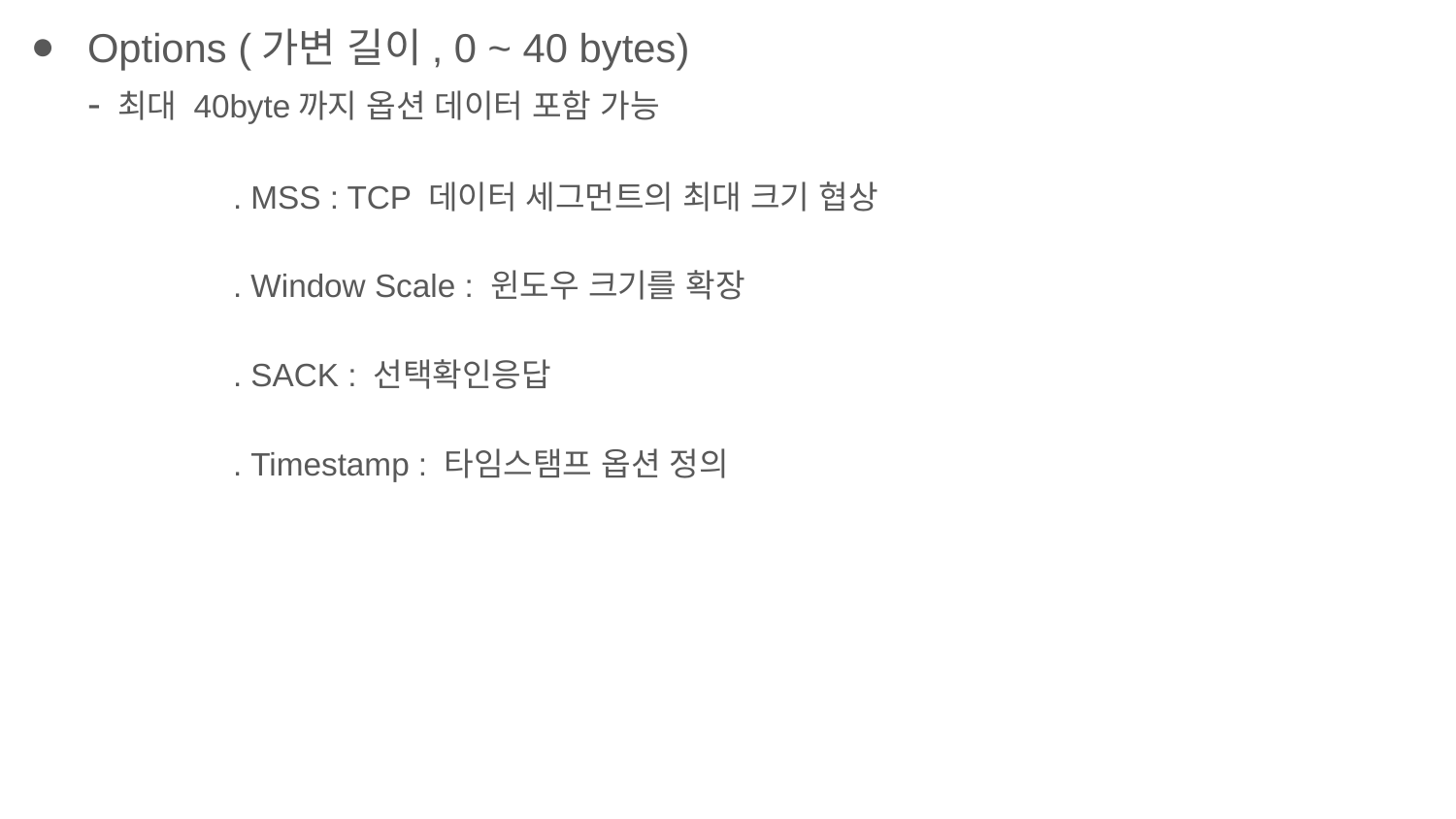

Options (가변 길이, 0 ~ 40 bytes)
- 최대 40byte까지 옵션 데이터 포함 가능
	. MSS : TCP 데이터 세그먼트의 최대 크기 협상
	. Window Scale : 윈도우 크기를 확장
	. SACK : 선택확인응답
	. Timestamp : 타임스탬프 옵션 정의